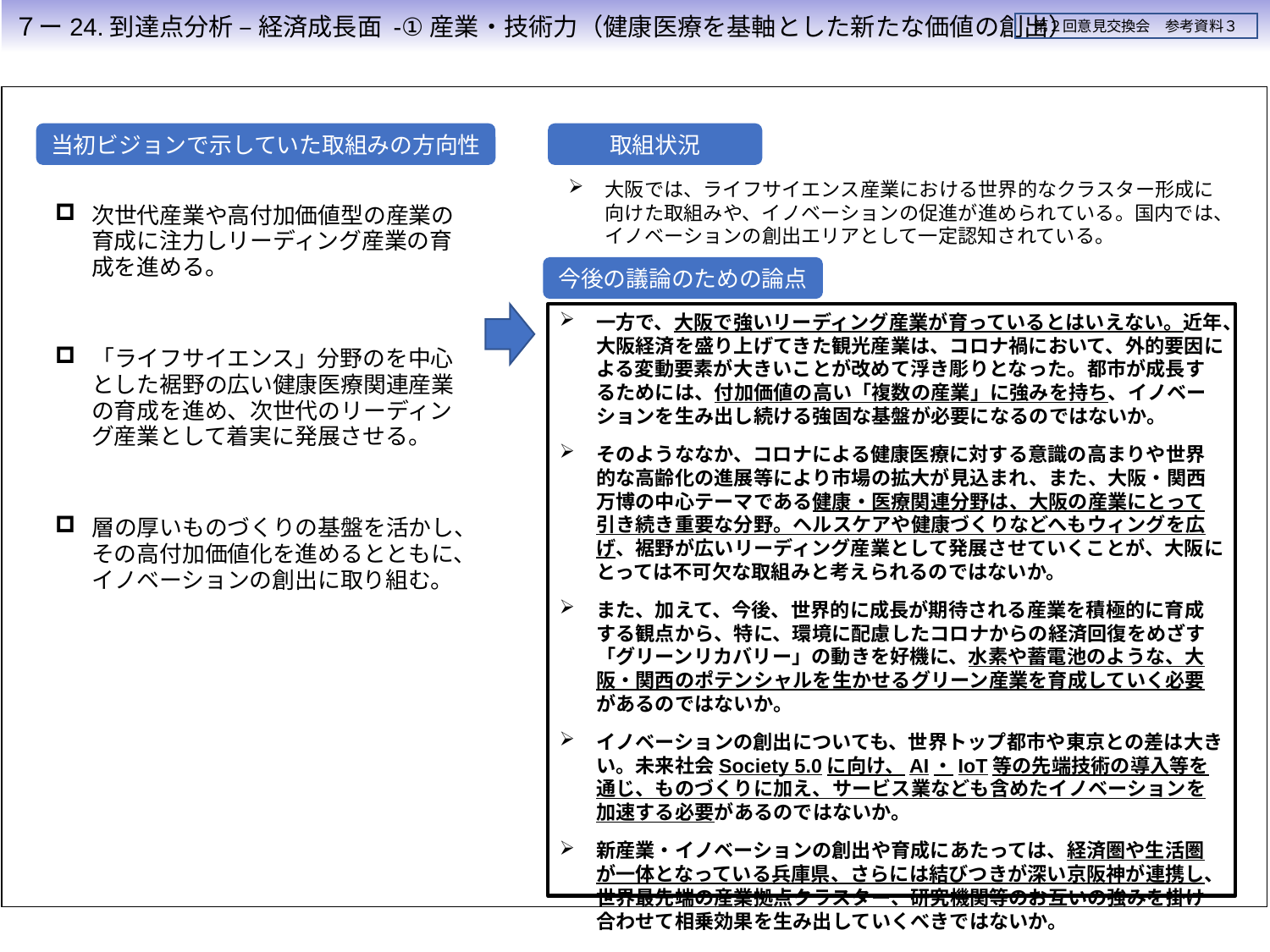

７ー24.到達点分析 – 経済成長面 -①産業・技術力（健康医療を基軸とした新たな価値の創出）
第２回意見交換会　参考資料３

当初ビジョンで示していた取組みの方向性
取組状況
大阪では、ライフサイエンス産業における世界的なクラスター形成に向けた取組みや、イノベーションの促進が進められている。国内では、イノベーションの創出エリアとして一定認知されている。
次世代産業や⾼付加価値型の産業の育成に注⼒しリーディング産業の育成を進める。

「ライフサイエンス」分野のを中心とした裾野の広い健康医療関連産業の育成を進め、次世代のリーディング産業として着実に発展させる。

層の厚いものづくりの基盤を活かし、その高付加価値化を進めるとともに、イノベーションの創出に取り組む。

今後の議論のための論点
一方で、大阪で強いリーディング産業が育っているとはいえない。近年、大阪経済を盛り上げてきた観光産業は、コロナ禍において、外的要因による変動要素が大きいことが改めて浮き彫りとなった。都市が成長するためには、付加価値の高い「複数の産業」に強みを持ち、イノベーションを生み出し続ける強固な基盤が必要になるのではないか。
そのようななか、コロナによる健康医療に対する意識の高まりや世界的な高齢化の進展等により市場の拡大が見込まれ、また、大阪・関西万博の中心テーマである健康・医療関連分野は、大阪の産業にとって引き続き重要な分野。ヘルスケアや健康づくりなどへもウィングを広げ、裾野が広いリーディング産業として発展させていくことが、大阪にとっては不可欠な取組みと考えられるのではないか。
また、加えて、今後、世界的に成長が期待される産業を積極的に育成する観点から、特に、環境に配慮したコロナからの経済回復をめざす「グリーンリカバリー」の動きを好機に、水素や蓄電池のような、大阪・関西のポテンシャルを生かせるグリーン産業を育成していく必要があるのではないか。
イノベーションの創出についても、世界トップ都市や東京との差は大きい。未来社会Society 5.0に向け、AI・IoT等の先端技術の導入等を通じ、ものづくりに加え、サービス業なども含めたイノベーションを加速する必要があるのではないか。
新産業・イノベーションの創出や育成にあたっては、経済圏や生活圏が一体となっている兵庫県、さらには結びつきが深い京阪神が連携し、世界最先端の産業拠点クラスター、研究機関等のお互いの強みを掛け合わせて相乗効果を生み出していくべきではないか。